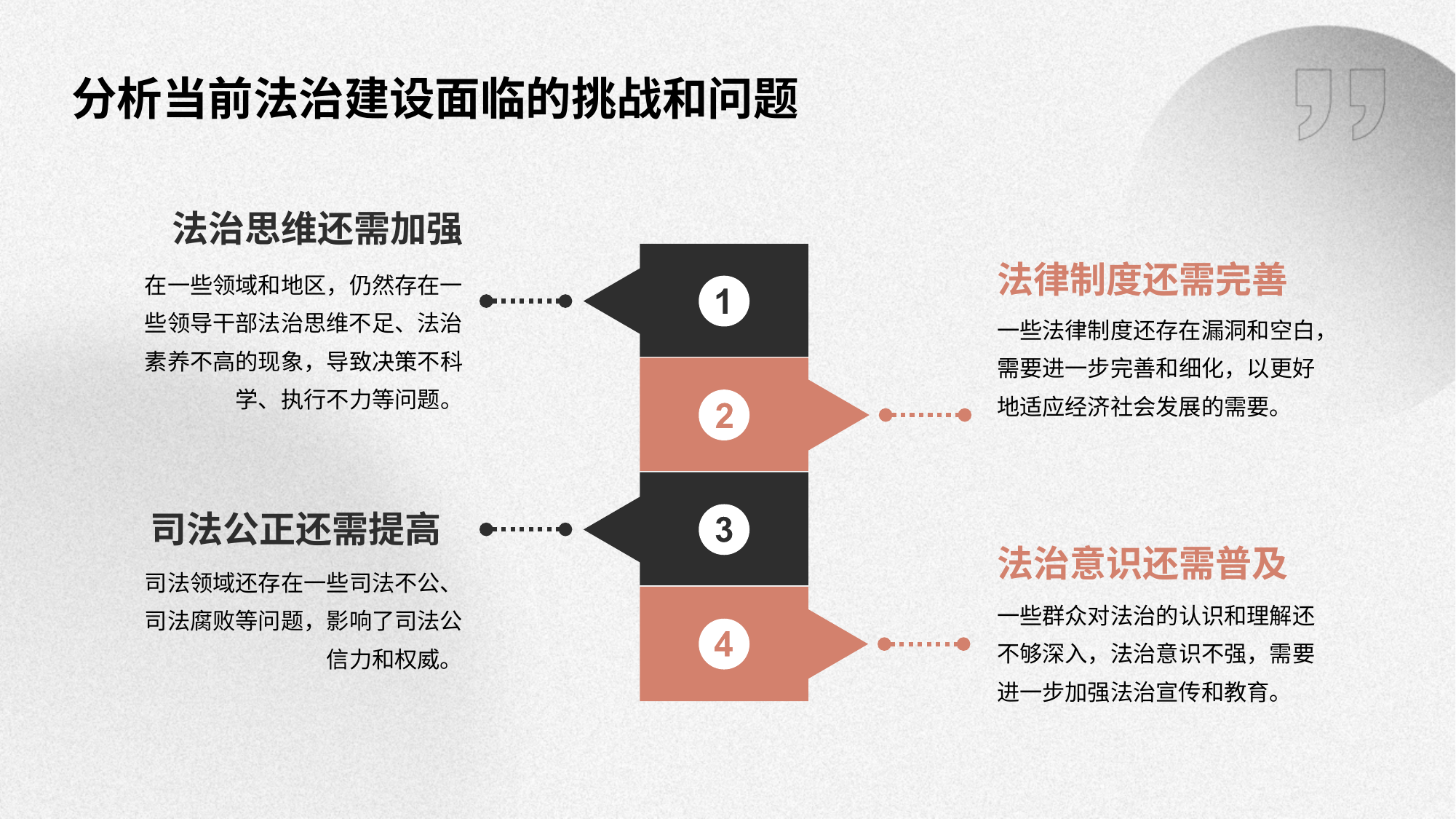

分析当前法治建设面临的挑战和问题
法治思维还需加强
法律制度还需完善

在一些领域和地区，仍然存在一些领导干部法治思维不足、法治素养不高的现象，导致决策不科学、执行不力等问题。

一些法律制度还存在漏洞和空白，需要进一步完善和细化，以更好地适应经济社会发展的需要。

司法公正还需提高

法治意识还需普及
司法领域还存在一些司法不公、司法腐败等问题，影响了司法公信力和权威。
一些群众对法治的认识和理解还不够深入，法治意识不强，需要进一步加强法治宣传和教育。